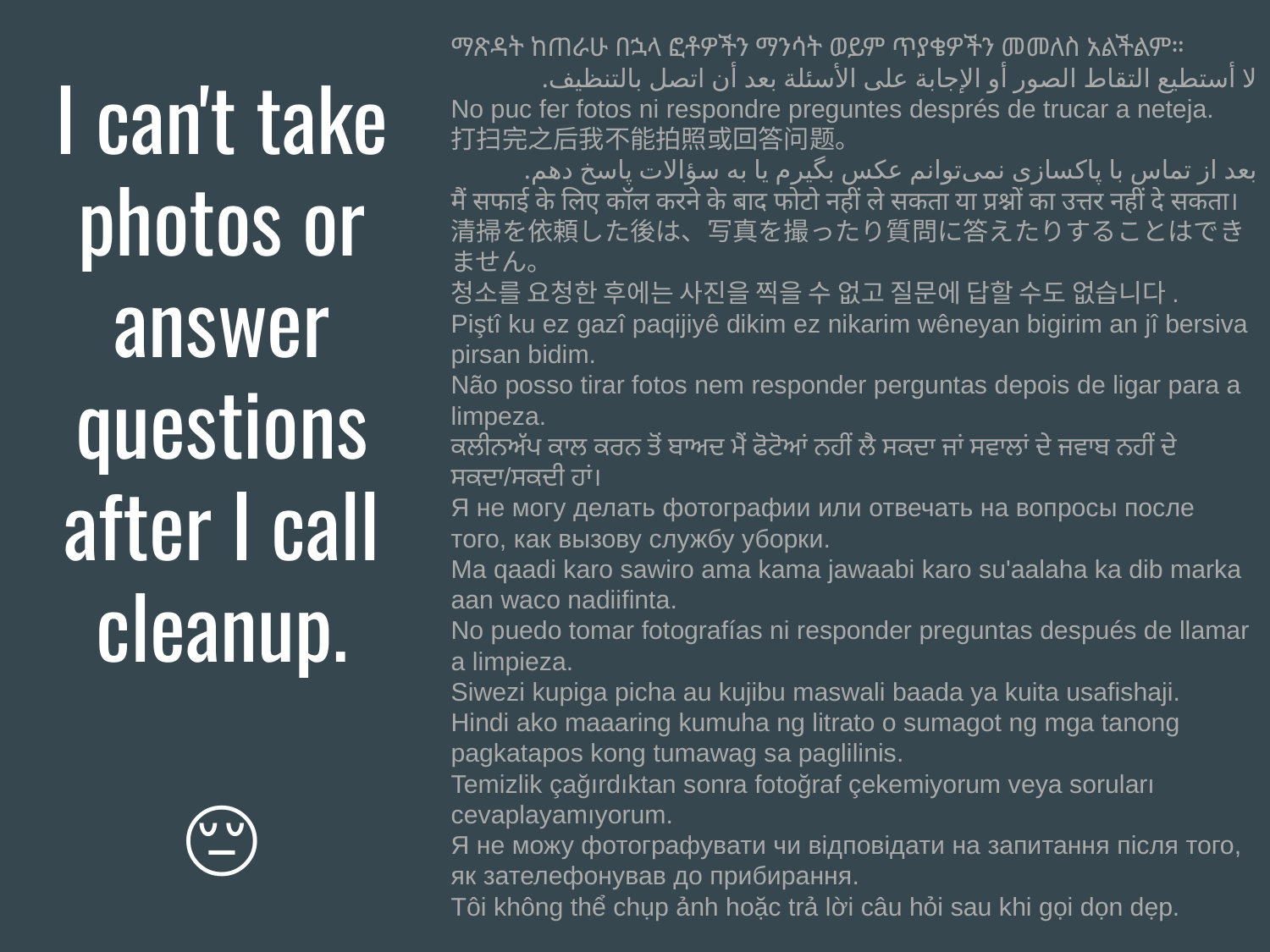

I can't take photos or answer questions after I call cleanup.

😔
ማጽዳት ከጠራሁ በኋላ ፎቶዎችን ማንሳት ወይም ጥያቄዎችን መመለስ አልችልም።
لا أستطيع التقاط الصور أو الإجابة على الأسئلة بعد أن اتصل بالتنظيف.
No puc fer fotos ni respondre preguntes després de trucar a neteja.
打扫完之后我不能拍照或回答问题。
بعد از تماس با پاکسازی نمی‌توانم عکس بگیرم یا به سؤالات پاسخ دهم.
मैं सफाई के लिए कॉल करने के बाद फोटो नहीं ले सकता या प्रश्नों का उत्तर नहीं दे सकता।
清掃を依頼した後は、写真を撮ったり質問に答えたりすることはできません。
청소를 요청한 후에는 사진을 찍을 수 없고 질문에 답할 수도 없습니다.
Piştî ku ez gazî paqijiyê dikim ez nikarim wêneyan bigirim an jî bersiva pirsan bidim.
Não posso tirar fotos nem responder perguntas depois de ligar para a limpeza.
ਕਲੀਨਅੱਪ ਕਾਲ ਕਰਨ ਤੋਂ ਬਾਅਦ ਮੈਂ ਫੋਟੋਆਂ ਨਹੀਂ ਲੈ ਸਕਦਾ ਜਾਂ ਸਵਾਲਾਂ ਦੇ ਜਵਾਬ ਨਹੀਂ ਦੇ ਸਕਦਾ/ਸਕਦੀ ਹਾਂ।
Я не могу делать фотографии или отвечать на вопросы после того, как вызову службу уборки.
Ma qaadi karo sawiro ama kama jawaabi karo su'aalaha ka dib marka aan waco nadiifinta.
No puedo tomar fotografías ni responder preguntas después de llamar a limpieza.
Siwezi kupiga picha au kujibu maswali baada ya kuita usafishaji.
Hindi ako maaaring kumuha ng litrato o sumagot ng mga tanong pagkatapos kong tumawag sa paglilinis.
Temizlik çağırdıktan sonra fotoğraf çekemiyorum veya soruları cevaplayamıyorum.
Я не можу фотографувати чи відповідати на запитання після того, як зателефонував до прибирання.
Tôi không thể chụp ảnh hoặc trả lời câu hỏi sau khi gọi dọn dẹp.